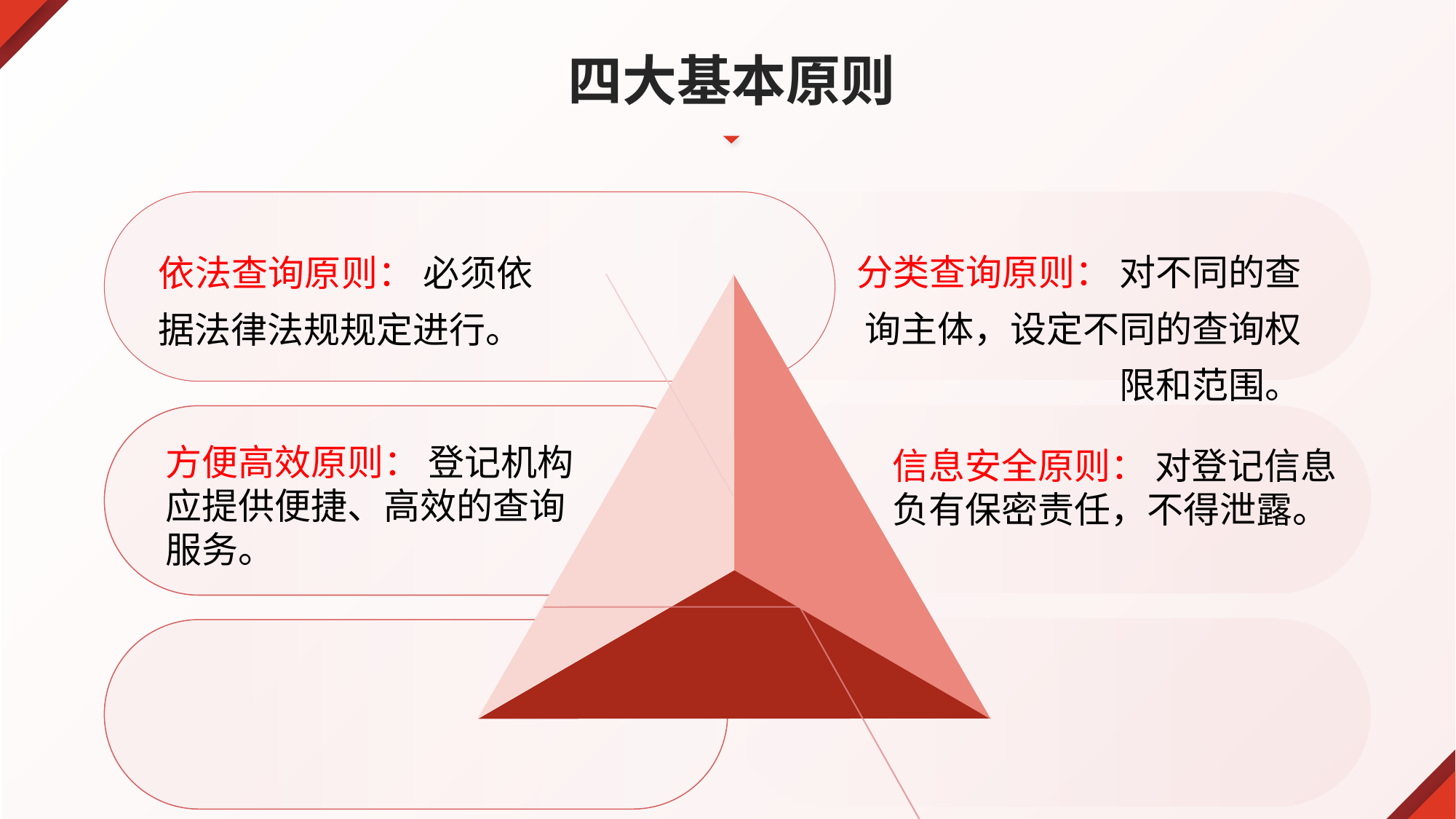

四大基本原则

依法查询原则： 必须依据法律法规规定进行。

分类查询原则： 对不同的查询主体，设定不同的查询权限和范围。

方便高效原则： 登记机构应提供便捷、高效的查询服务。
信息安全原则： 对登记信息负有保密责任，不得泄露。